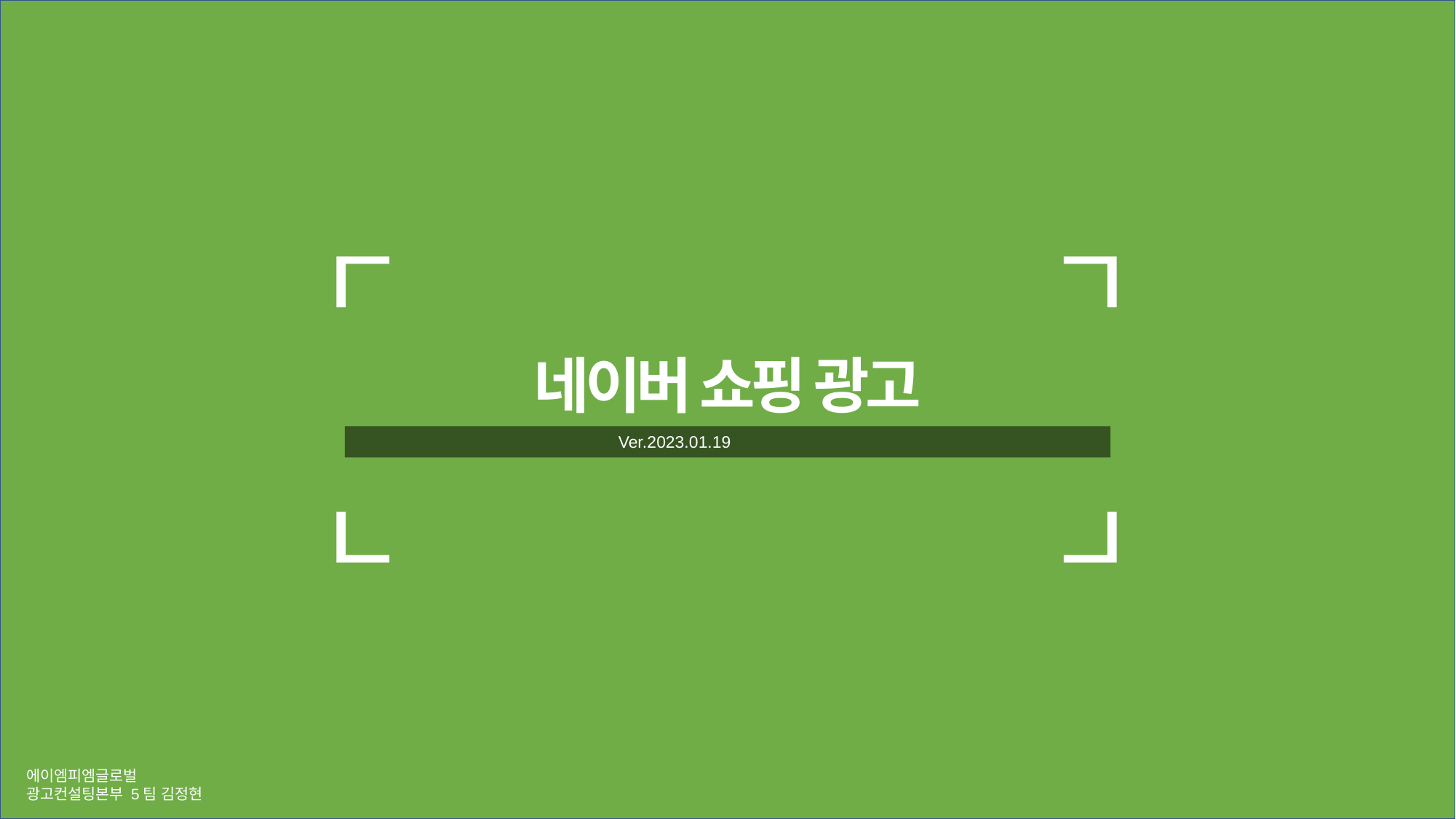

네이버 쇼핑 광고
Ver.2023.01.19

에이엠피엠글로벌
광고컨설팅본부 5팀 김정현